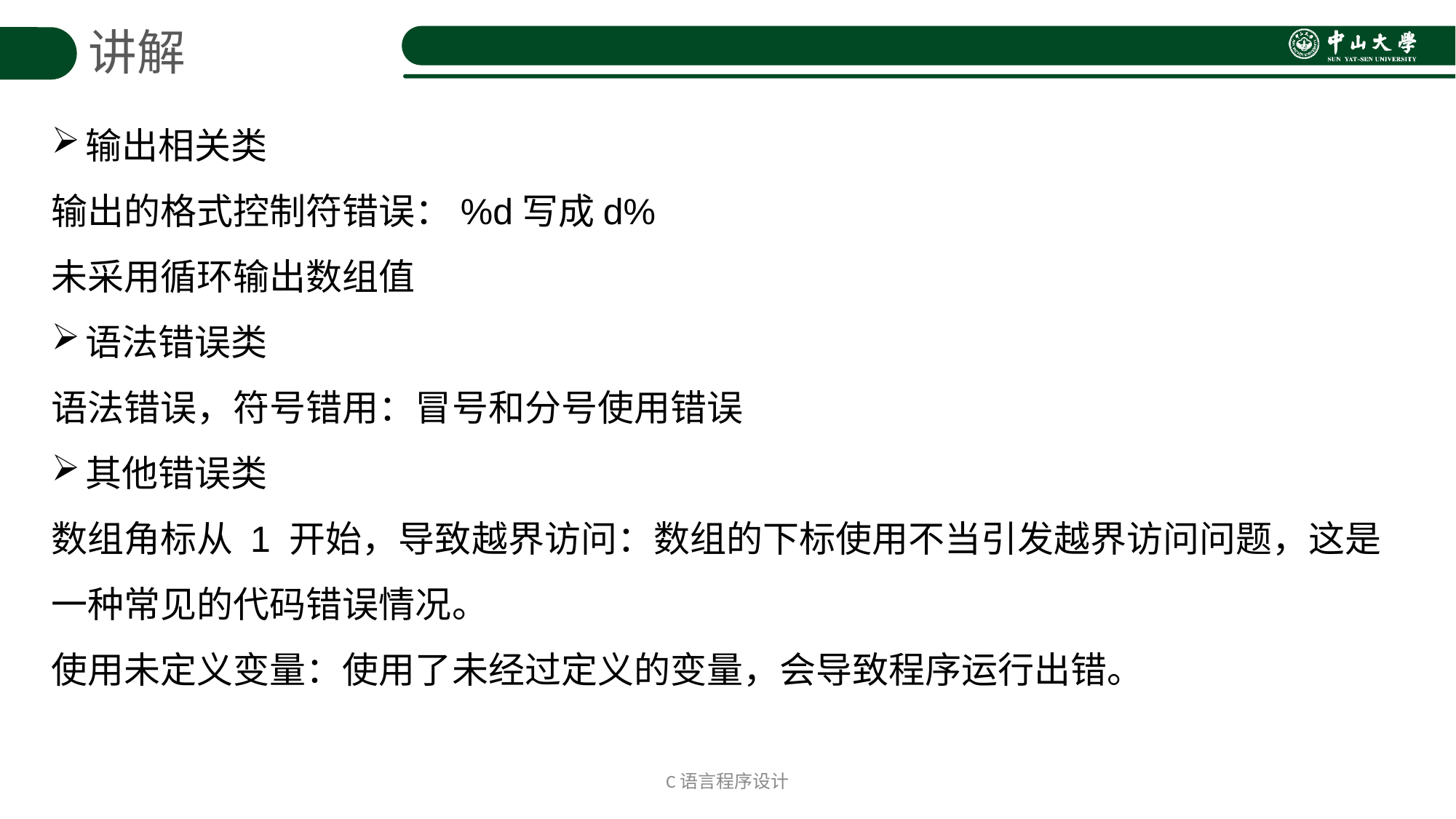

讲解
输出相关类
输出的格式控制符错误：%d写成d%
未采用循环输出数组值
语法错误类
语法错误，符号错用：冒号和分号使用错误
其他错误类
数组角标从 1 开始，导致越界访问：数组的下标使用不当引发越界访问问题，这是一种常见的代码错误情况。
使用未定义变量：使用了未经过定义的变量，会导致程序运行出错。

C语言程序设计
18